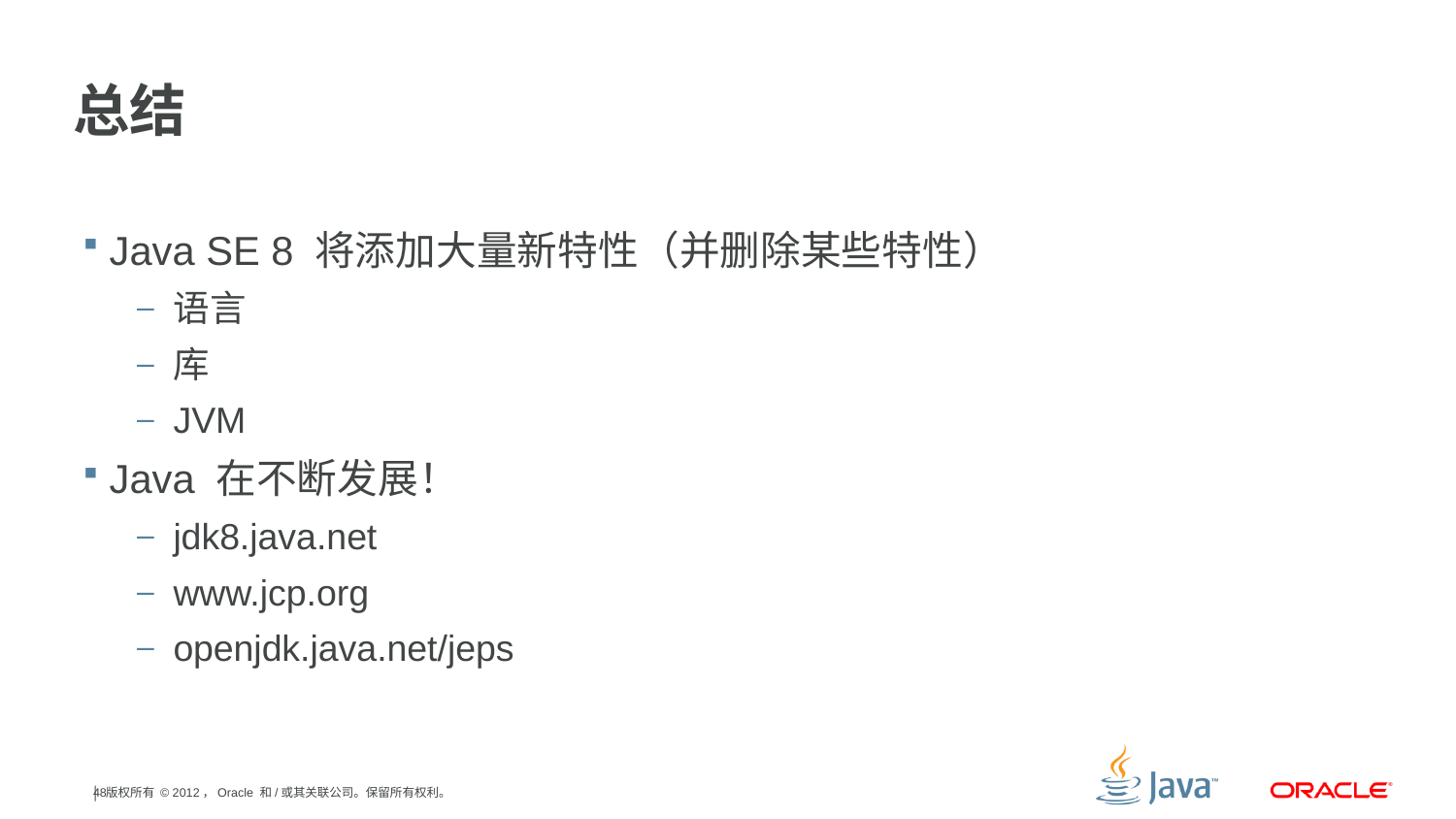

# 总结
Java SE 8 将添加大量新特性（并删除某些特性）
语言
库
JVM
Java 在不断发展！
jdk8.java.net
www.jcp.org
openjdk.java.net/jeps